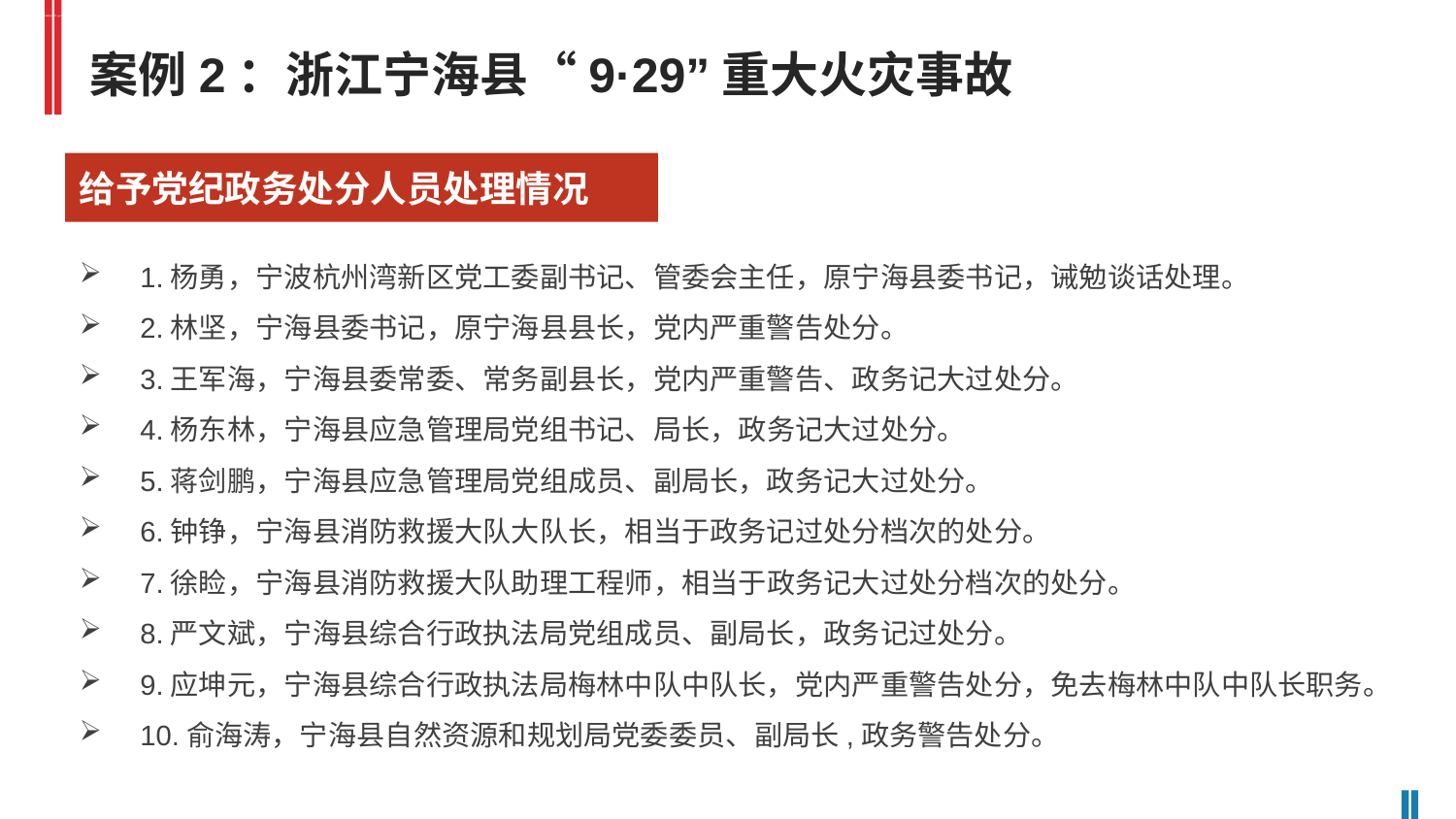

生产安全事故调查处理培训课件(ppt77页)
案例2：浙江宁海县“9·29”重大火灾事故
给予党纪政务处分人员处理情况
1.杨勇，宁波杭州湾新区党工委副书记、管委会主任，原宁海县委书记，诫勉谈话处理。
2.林坚，宁海县委书记，原宁海县县长，党内严重警告处分。
3.王军海，宁海县委常委、常务副县长，党内严重警告、政务记大过处分。
4.杨东林，宁海县应急管理局党组书记、局长，政务记大过处分。
5.蒋剑鹏，宁海县应急管理局党组成员、副局长，政务记大过处分。
6.钟铮，宁海县消防救援大队大队长，相当于政务记过处分档次的处分。
7.徐睑，宁海县消防救援大队助理工程师，相当于政务记大过处分档次的处分。
8.严文斌，宁海县综合行政执法局党组成员、副局长，政务记过处分。
9.应坤元，宁海县综合行政执法局梅林中队中队长，党内严重警告处分，免去梅林中队中队长职务。
10.俞海涛，宁海县自然资源和规划局党委委员、副局长,政务警告处分。
生产安全事故调查处理培训课件(ppt77页)